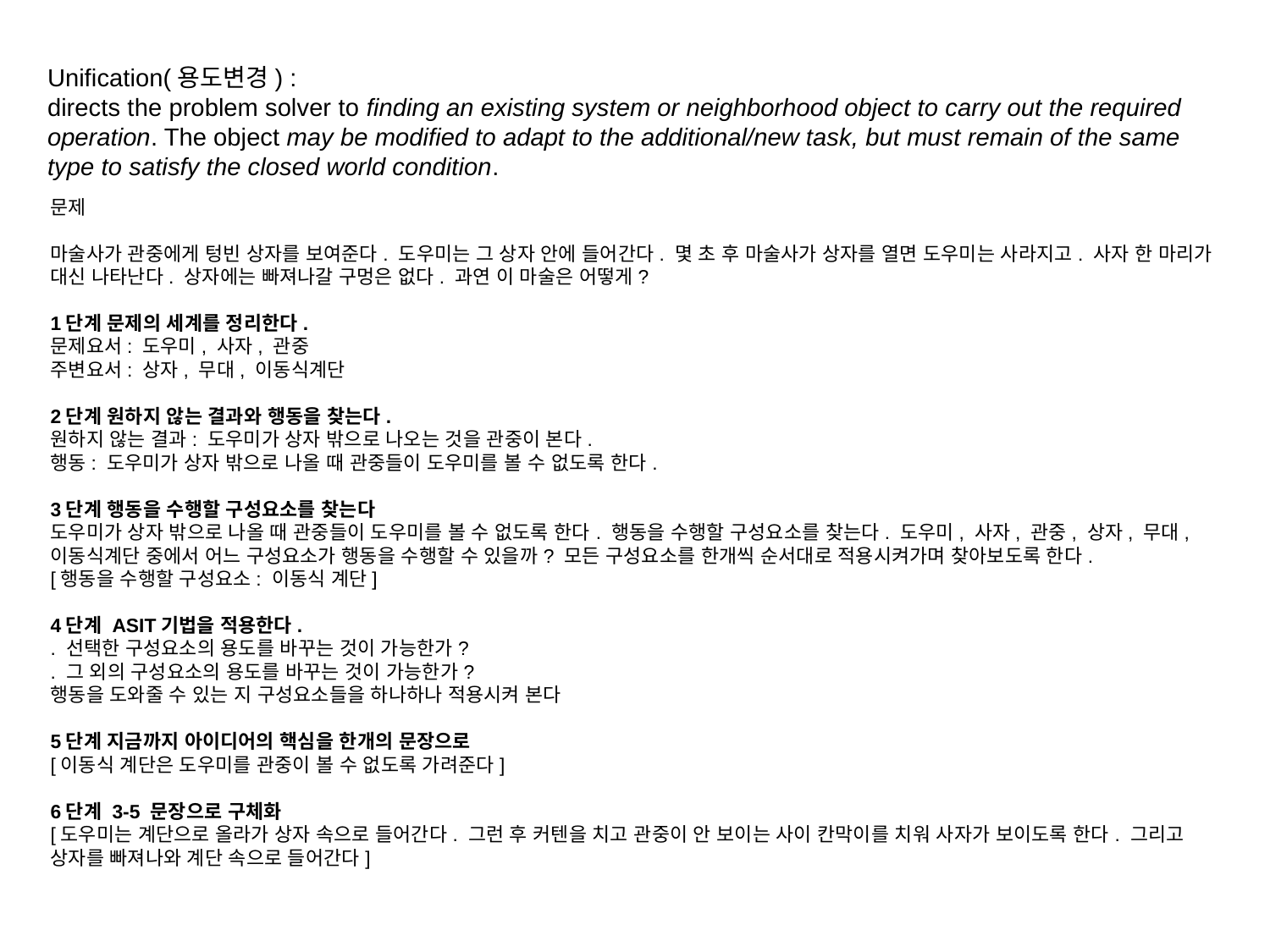

Unification(용도변경) :
directs the problem solver to finding an existing system or neighborhood object to carry out the required operation. The object may be modified to adapt to the additional/new task, but must remain of the same type to satisfy the closed world condition.
문제
마술사가 관중에게 텅빈 상자를 보여준다. 도우미는 그 상자 안에 들어간다. 몇 초 후 마술사가 상자를 열면 도우미는 사라지고. 사자 한 마리가 대신 나타난다. 상자에는 빠져나갈 구멍은 없다. 과연 이 마술은 어떻게?
1단계 문제의 세계를 정리한다.
문제요서: 도우미, 사자, 관중
주변요서: 상자, 무대, 이동식계단
2단계 원하지 않는 결과와 행동을 찾는다.
원하지 않는 결과: 도우미가 상자 밖으로 나오는 것을 관중이 본다.
행동: 도우미가 상자 밖으로 나올 때 관중들이 도우미를 볼 수 없도록 한다.
3단계 행동을 수행할 구성요소를 찾는다
도우미가 상자 밖으로 나올 때 관중들이 도우미를 볼 수 없도록 한다. 행동을 수행할 구성요소를 찾는다. 도우미, 사자, 관중, 상자, 무대, 이동식계단 중에서 어느 구성요소가 행동을 수행할 수 있을까? 모든 구성요소를 한개씩 순서대로 적용시켜가며 찾아보도록 한다.
[행동을 수행할 구성요소: 이동식 계단]
4단계 ASIT기법을 적용한다.
. 선택한 구성요소의 용도를 바꾸는 것이 가능한가?
. 그 외의 구성요소의 용도를 바꾸는 것이 가능한가?
행동을 도와줄 수 있는 지 구성요소들을 하나하나 적용시켜 본다
5단계 지금까지 아이디어의 핵심을 한개의 문장으로
[이동식 계단은 도우미를 관중이 볼 수 없도록 가려준다]
6단계 3-5 문장으로 구체화
[도우미는 계단으로 올라가 상자 속으로 들어간다. 그런 후 커텐을 치고 관중이 안 보이는 사이 칸막이를 치워 사자가 보이도록 한다. 그리고 상자를 빠져나와 계단 속으로 들어간다]